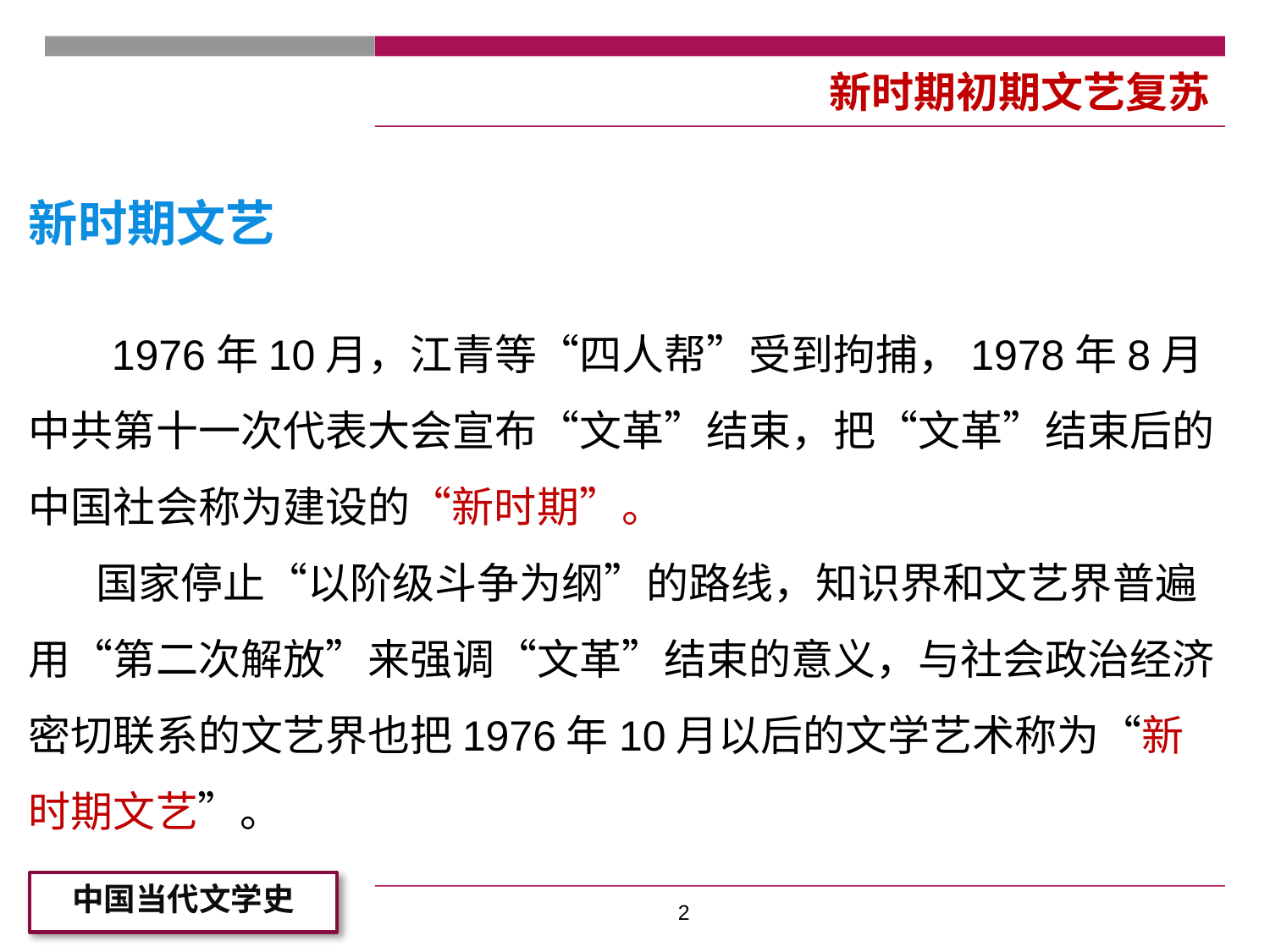

# 新时期初期文艺复苏
新时期文艺

       1976年10月，江青等“四人帮”受到拘捕，1978年8月中共第十一次代表大会宣布“文革”结束，把“文革”结束后的中国社会称为建设的“新时期”。
      国家停止“以阶级斗争为纲”的路线，知识界和文艺界普遍用“第二次解放”来强调“文革”结束的意义，与社会政治经济密切联系的文艺界也把1976年10月以后的文学艺术称为“新时期文艺”。
2